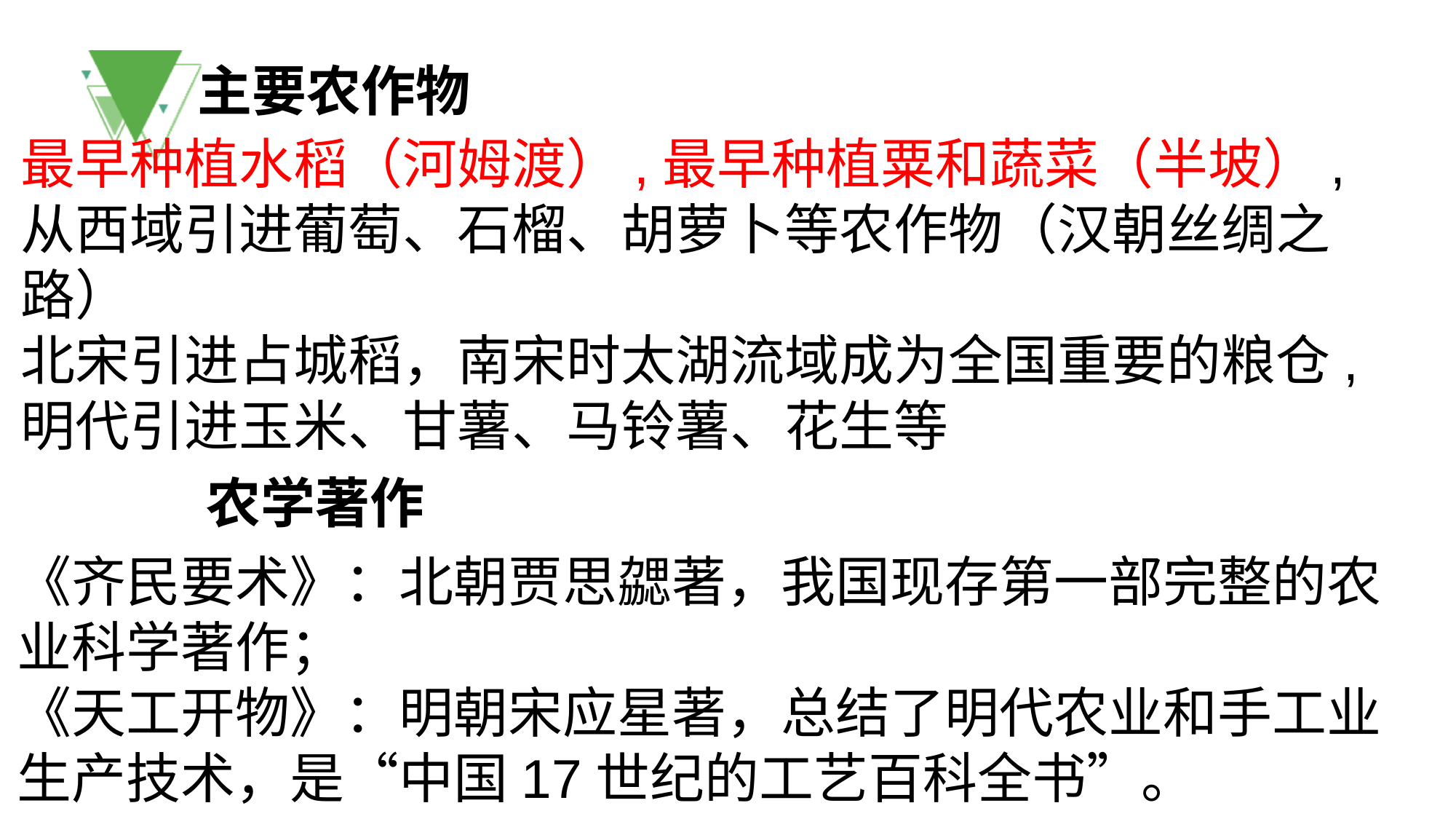

主要农作物
最早种植水稻（河姆渡）,最早种植粟和蔬菜（半坡）,
从西域引进葡萄、石榴、胡萝卜等农作物（汉朝丝绸之路）
北宋引进占城稻，南宋时太湖流域成为全国重要的粮仓,
明代引进玉米、甘薯、马铃薯、花生等
农学著作
《齐民要术》：北朝贾思勰著，我国现存第一部完整的农业科学著作；
《天工开物》：明朝宋应星著，总结了明代农业和手工业生产技术，是“中国17世纪的工艺百科全书”。